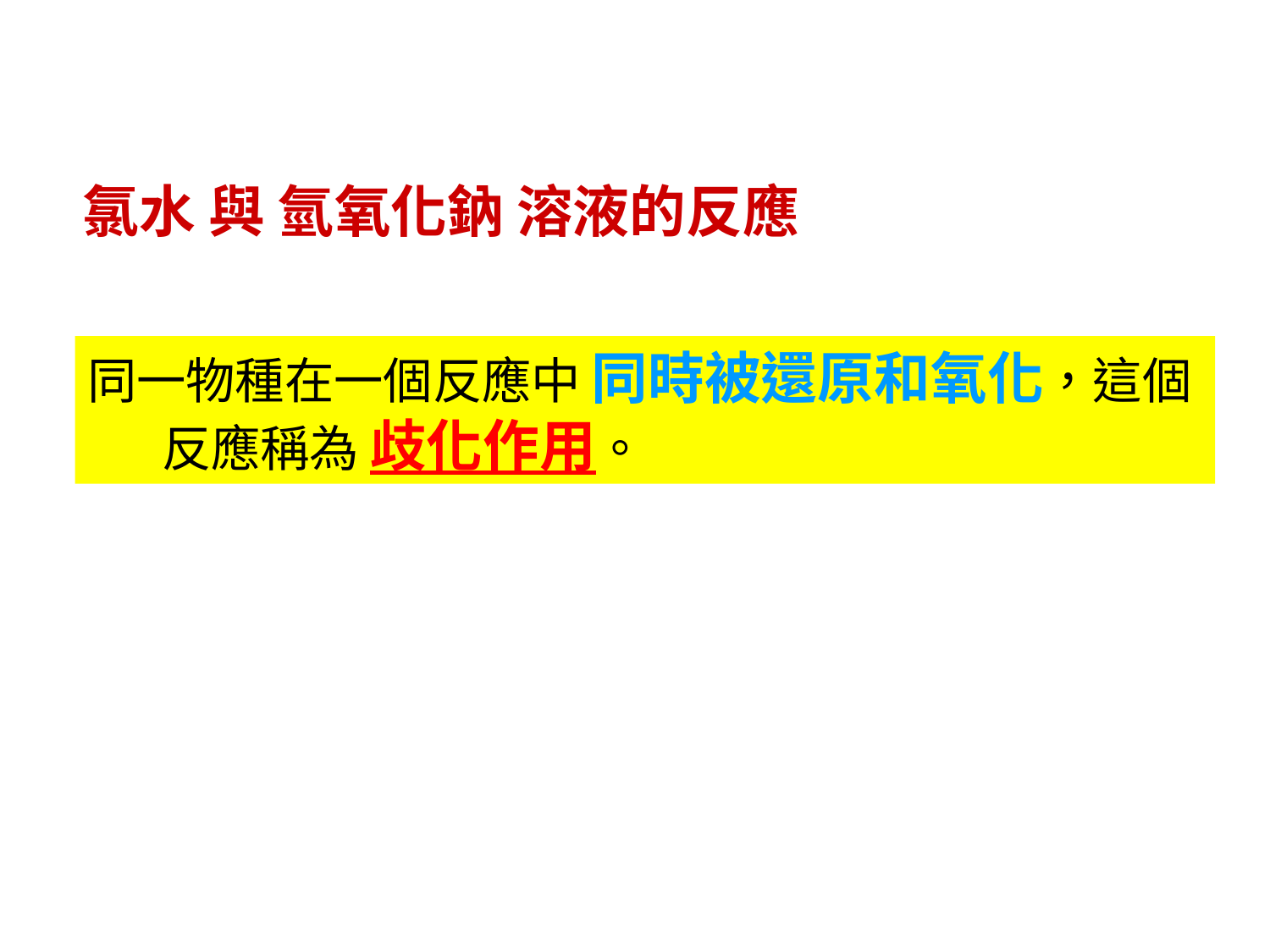

氯水 與 氫氧化鈉 溶液的反應
同一物種在一個反應中 同時被還原和氧化，這個反應稱為 歧化作用。